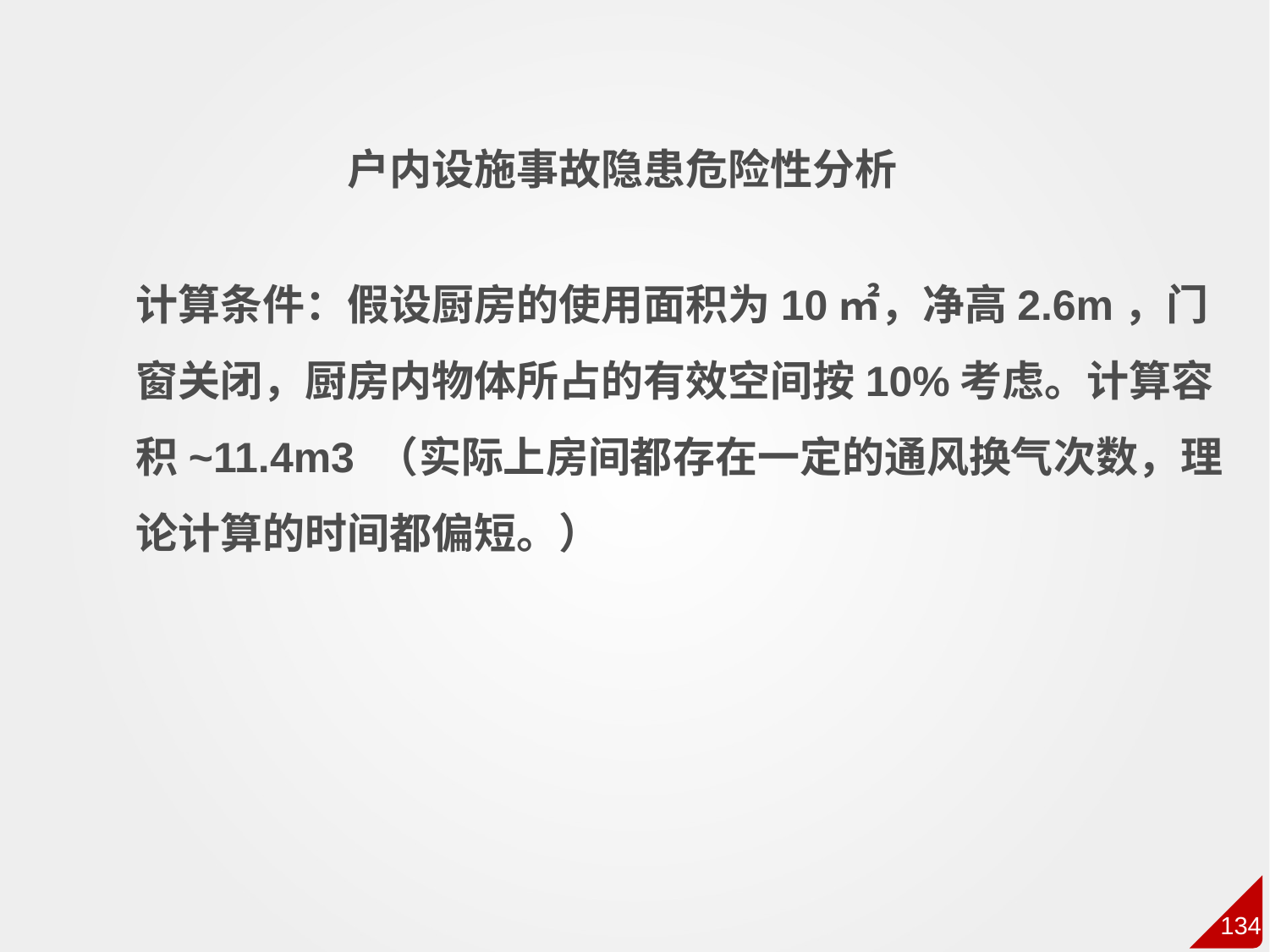

户内设施事故隐患危险性分析
计算条件：假设厨房的使用面积为10㎡，净高2.6m，门窗关闭，厨房内物体所占的有效空间按10%考虑。计算容积~11.4m3 （实际上房间都存在一定的通风换气次数，理论计算的时间都偏短。）